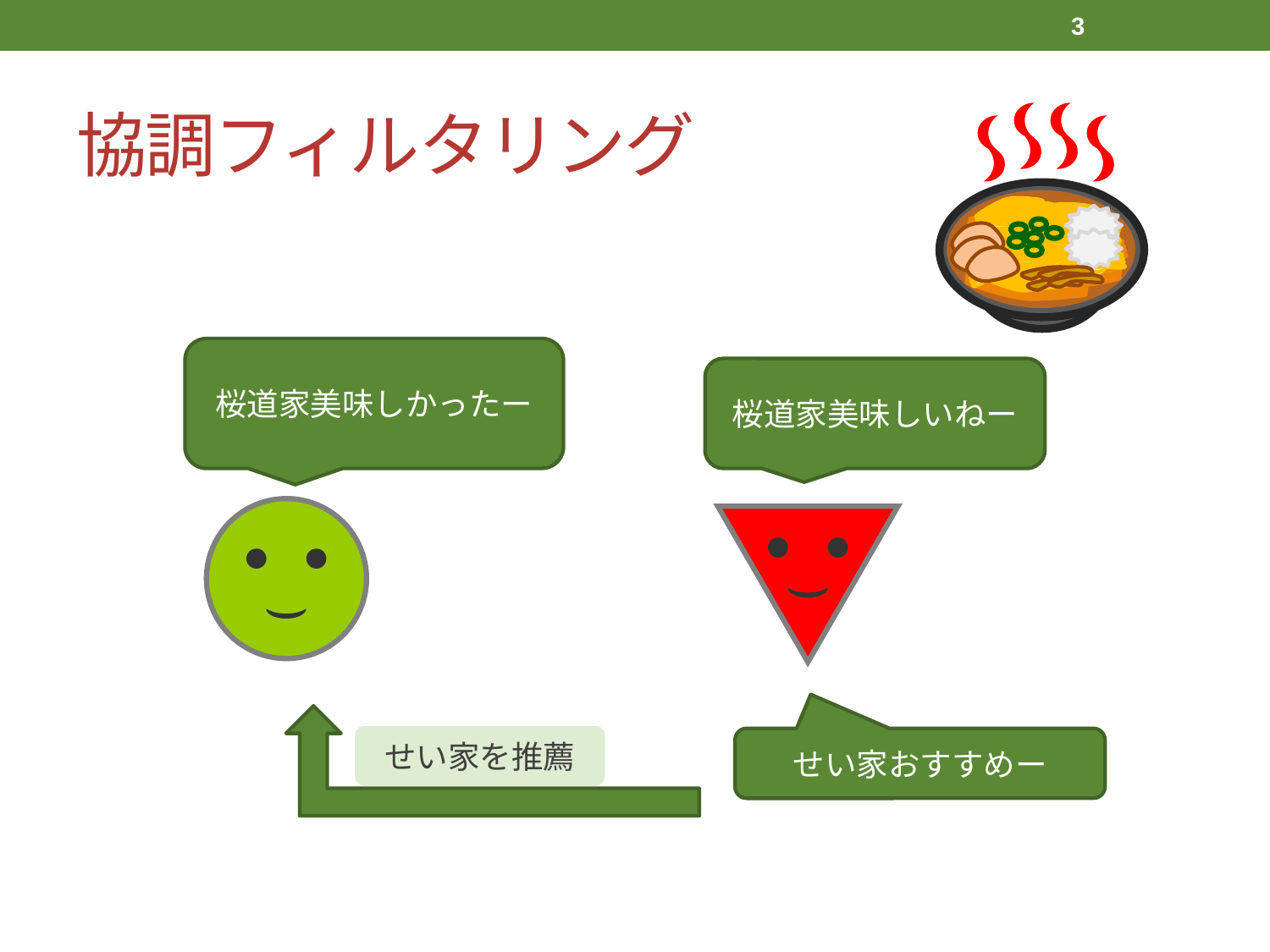

3
# 協調フィルタリング

桜道家美味しかったー
桜道家美味しいねー

せい家を推薦
せい家おすすめー